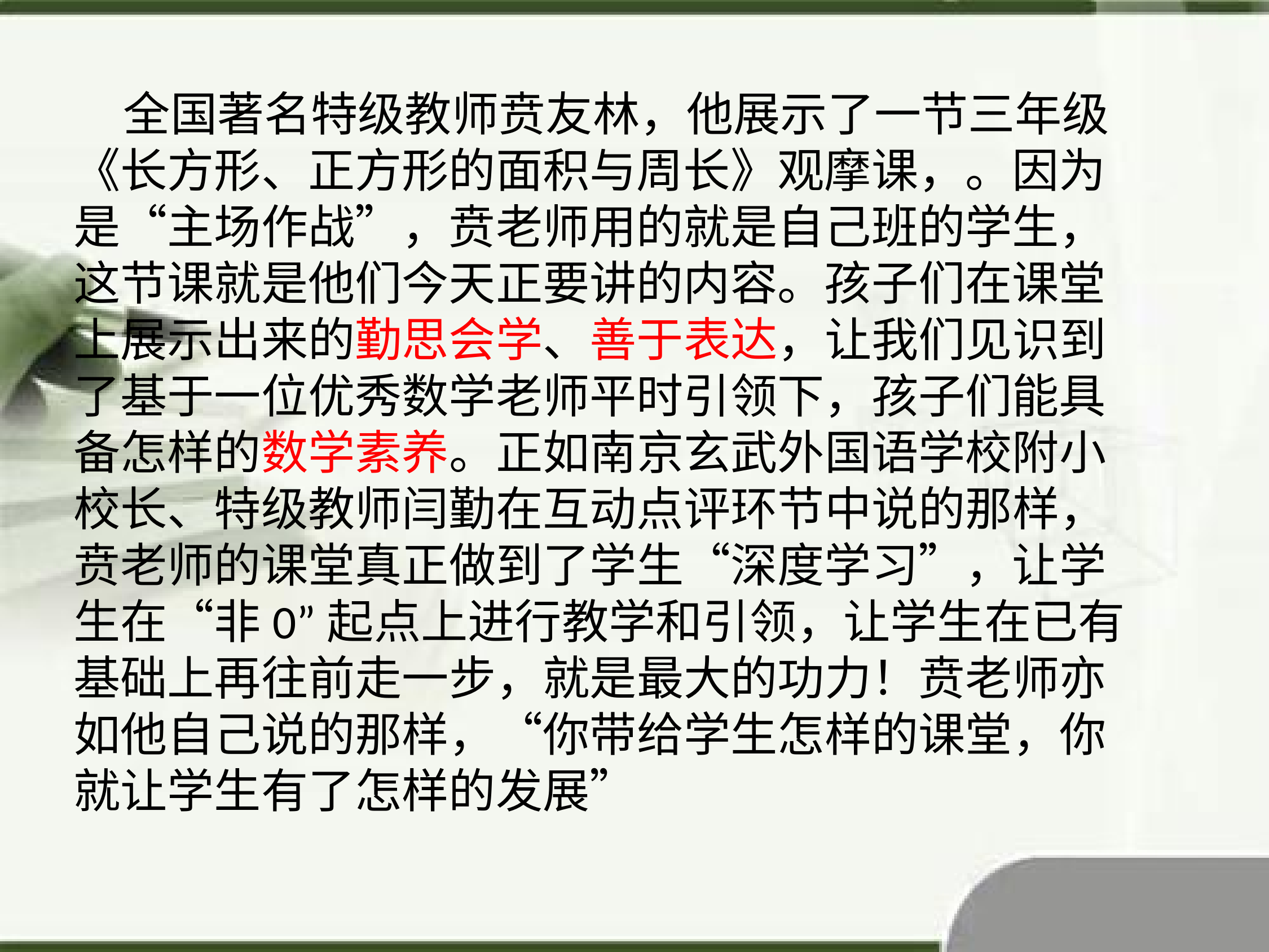

全国著名特级教师贲友林，他展示了一节三年级《长方形、正方形的面积与周长》观摩课，。因为是“主场作战”，贲老师用的就是自己班的学生，这节课就是他们今天正要讲的内容。孩子们在课堂上展示出来的勤思会学、善于表达，让我们见识到了基于一位优秀数学老师平时引领下，孩子们能具备怎样的数学素养。正如南京玄武外国语学校附小校长、特级教师闫勤在互动点评环节中说的那样，贲老师的课堂真正做到了学生“深度学习”，让学生在“非0”起点上进行教学和引领，让学生在已有基础上再往前走一步，就是最大的功力！贲老师亦如他自己说的那样，“你带给学生怎样的课堂，你就让学生有了怎样的发展”